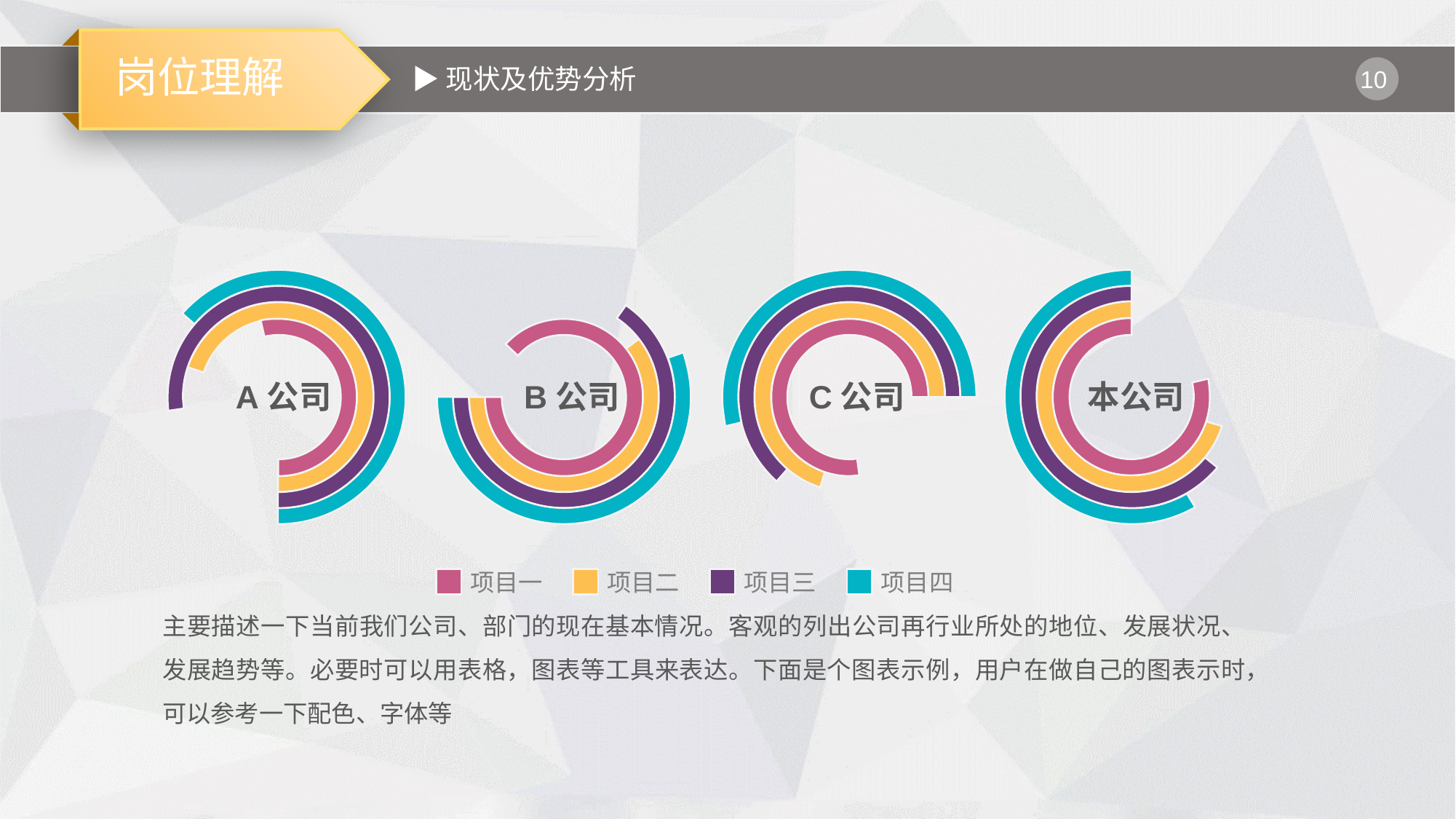

▶现状及优势分析

A公司
B公司
C公司
本公司
项目一

项目二

项目三

项目四

主要描述一下当前我们公司、部门的现在基本情况。客观的列出公司再行业所处的地位、发展状况、发展趋势等。必要时可以用表格，图表等工具来表达。下面是个图表示例，用户在做自己的图表示时，可以参考一下配色、字体等